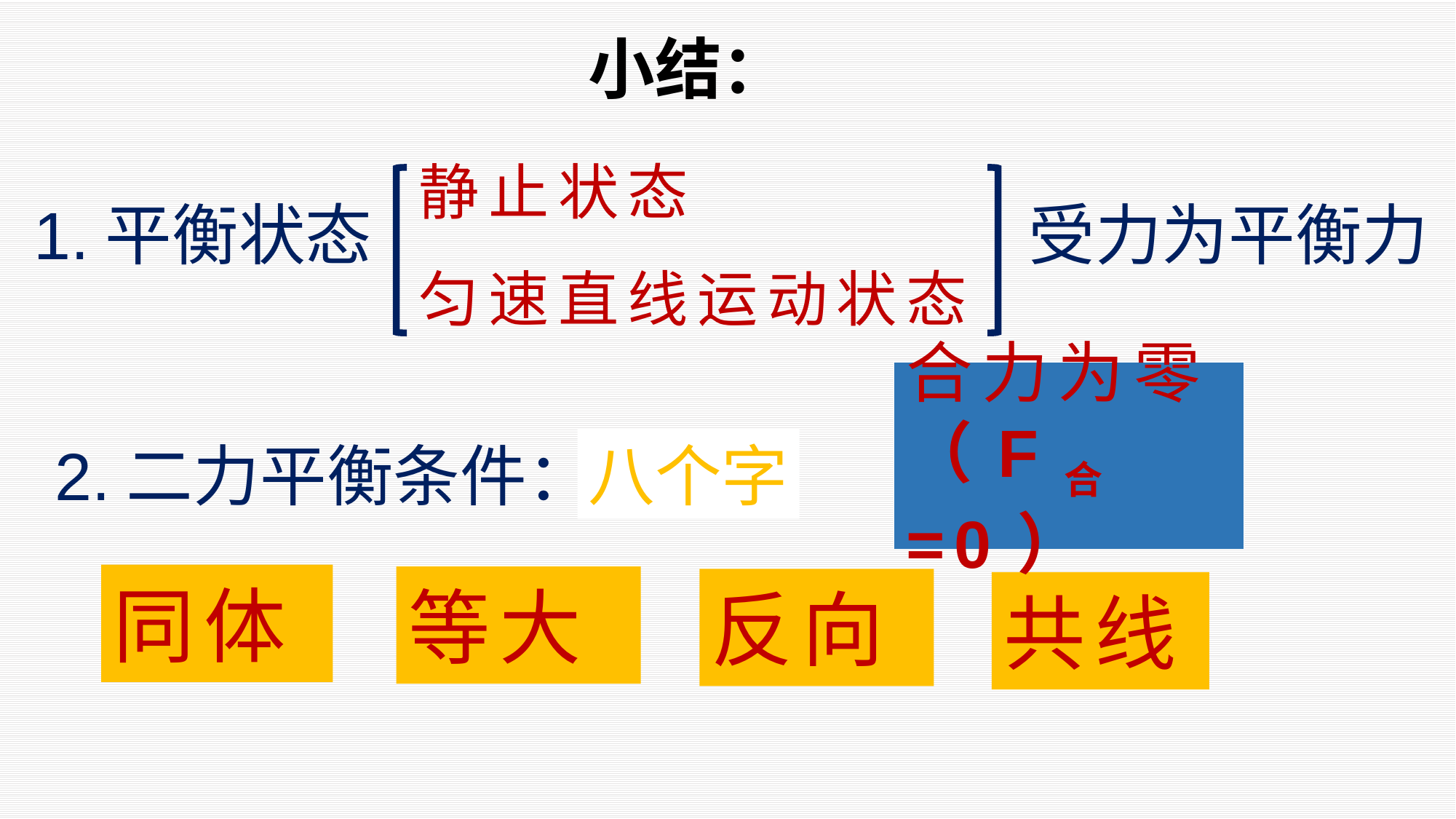

小结：
静止状态

1.平衡状态
受力为平衡力
匀速直线运动状态
合力为零（F合=0）
2.二力平衡条件：
八个字
同体
等大
反向
共线